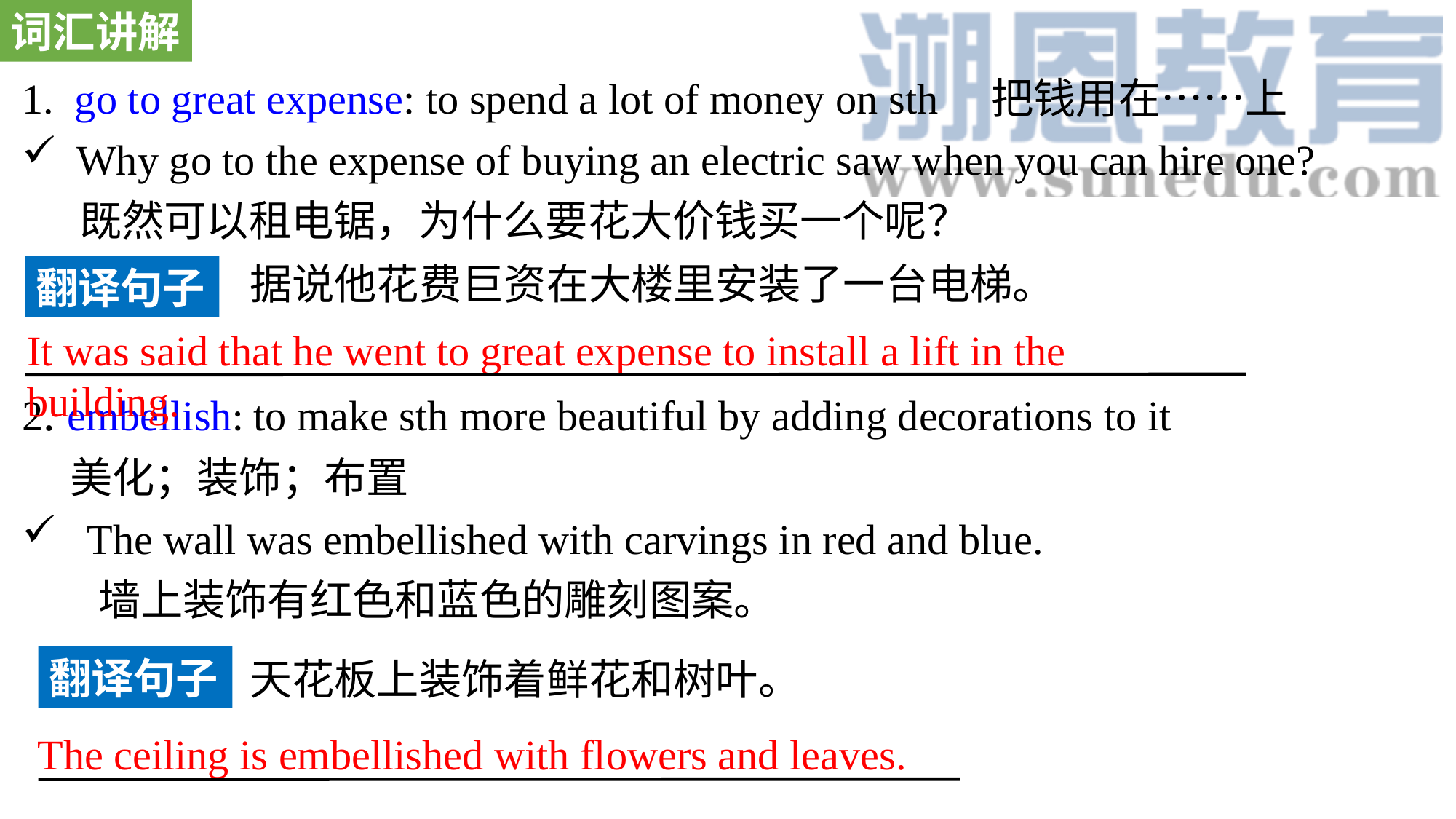

词汇讲解
1.  go to great expense: to spend a lot of money on sth    把钱用在……上
Why go to the expense of buying an electric saw when you can hire one?
     既然可以租电锯，为什么要花大价钱买一个呢？

2. embellish: to make sth more beautiful by adding decorations to it
    美化；装饰；布置
 The wall was embellished with carvings in red and blue.
       墙上装饰有红色和蓝色的雕刻图案。
据说他花费巨资在大楼里安装了一台电梯。
翻译句子
It was said that he went to great expense to install a lift in the building.
翻译句子
天花板上装饰着鲜花和树叶。
The ceiling is embellished with flowers and leaves.